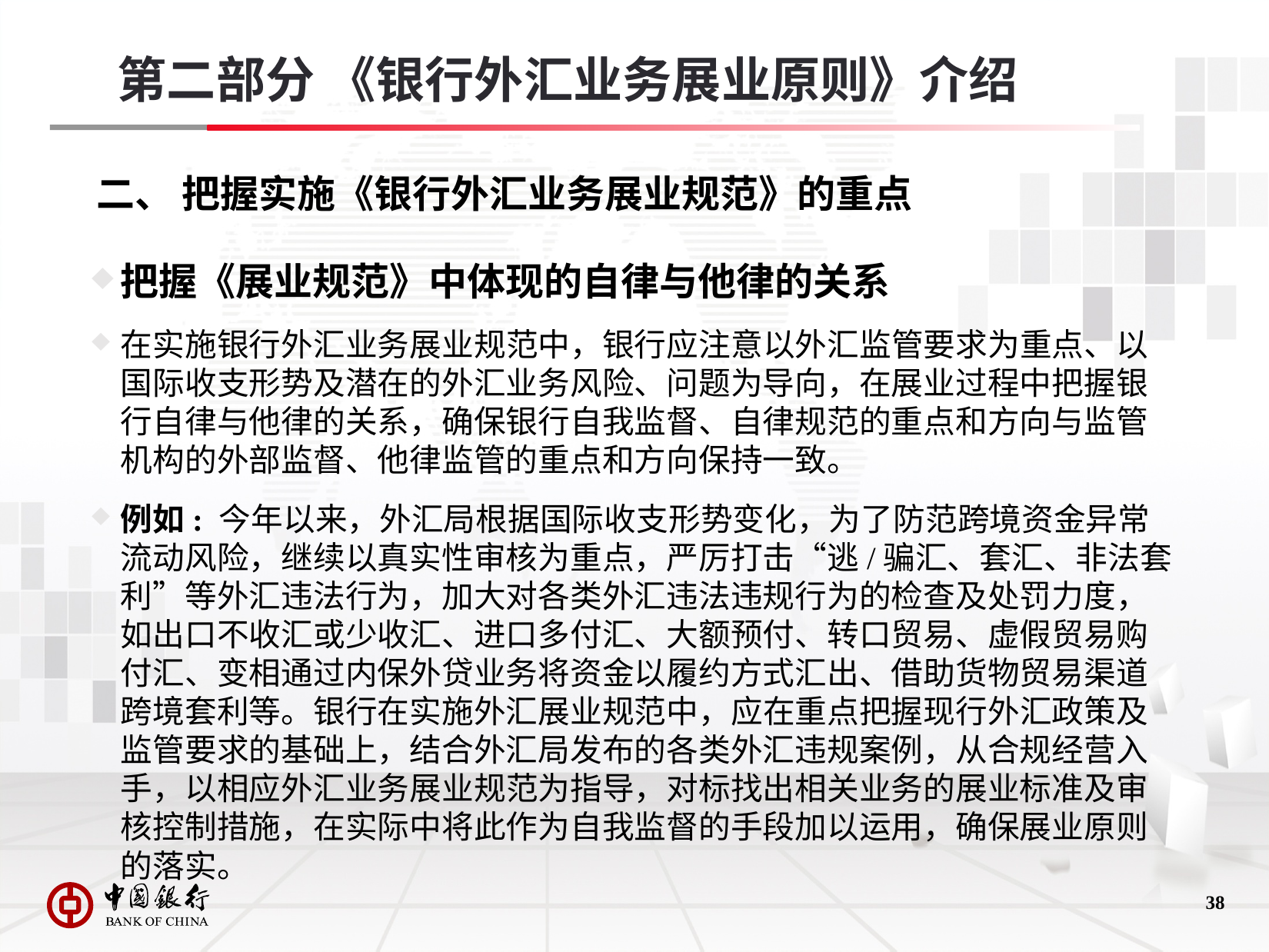

第二部分 《银行外汇业务展业原则》介绍
# 二、 把握实施《银行外汇业务展业规范》的重点
把握《展业规范》中体现的自律与他律的关系
在实施银行外汇业务展业规范中，银行应注意以外汇监管要求为重点、以国际收支形势及潜在的外汇业务风险、问题为导向，在展业过程中把握银行自律与他律的关系，确保银行自我监督、自律规范的重点和方向与监管机构的外部监督、他律监管的重点和方向保持一致。
例如: 今年以来，外汇局根据国际收支形势变化，为了防范跨境资金异常流动风险，继续以真实性审核为重点，严厉打击“逃/骗汇、套汇、非法套利”等外汇违法行为，加大对各类外汇违法违规行为的检查及处罚力度，如出口不收汇或少收汇、进口多付汇、大额预付、转口贸易、虚假贸易购付汇、变相通过内保外贷业务将资金以履约方式汇出、借助货物贸易渠道跨境套利等。银行在实施外汇展业规范中，应在重点把握现行外汇政策及监管要求的基础上，结合外汇局发布的各类外汇违规案例，从合规经营入手，以相应外汇业务展业规范为指导，对标找出相关业务的展业标准及审核控制措施，在实际中将此作为自我监督的手段加以运用，确保展业原则的落实。

38